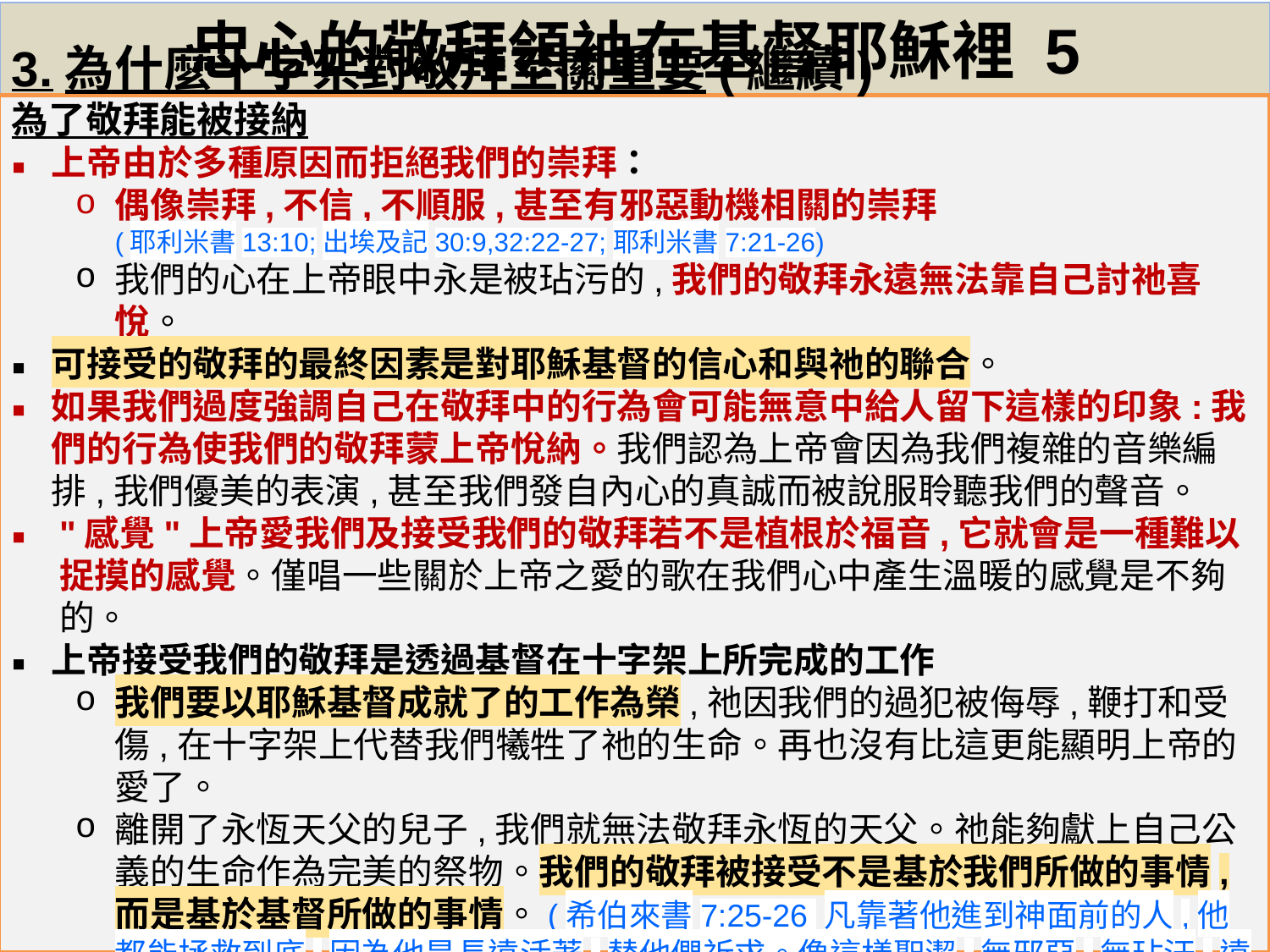

# 忠心的敬拜領袖在基督耶穌裡 5
3.為什麼十字架對敬拜至關重要(繼續)
為了敬拜能被接納
上帝由於多種原因而拒絕我們的崇拜：
偶像崇拜,不信,不順服,甚至有邪惡動機相關的崇拜
(耶利米書13:10;出埃及記30:9,32:22-27;耶利米書7:21-26)
我們的心在上帝眼中永是被玷污的,我們的敬拜永遠無法靠自己討祂喜悅。
可接受的敬拜的最終因素是對耶穌基督的信心和與祂的聯合。
如果我們過度強調自己在敬拜中的行為會可能無意中給人留下這樣的印象:我們的行為使我們的敬拜蒙上帝悅納。我們認為上帝會因為我們複雜的音樂編排,我們優美的表演,甚至我們發自內心的真誠而被說服聆聽我們的聲音。
"感覺"上帝愛我們及接受我們的敬拜若不是植根於福音,它就會是一種難以捉摸的感覺。僅唱一些關於上帝之愛的歌在我們心中產生溫暖的感覺是不夠的。
上帝接受我們的敬拜是透過基督在十字架上所完成的工作
我們要以耶穌基督成就了的工作為榮,祂因我們的過犯被侮辱,鞭打和受傷,在十字架上代替我們犧牲了祂的生命。再也沒有比這更能顯明上帝的愛了。
離開了永恆天父的兒子,我們就無法敬拜永恆的天父。祂能夠獻上自己公義的生命作為完美的祭物。我們的敬拜被接受不是基於我們所做的事情,而是基於基督所做的事情。(希伯來書7:25-26 凡靠著他進到神面前的人,他都能拯救到底,因為他是長遠活著,替他們祈求。像這樣聖潔,無邪惡,無玷汙,遠離罪人,高過諸天的大祭司,原是於我們合宜的)